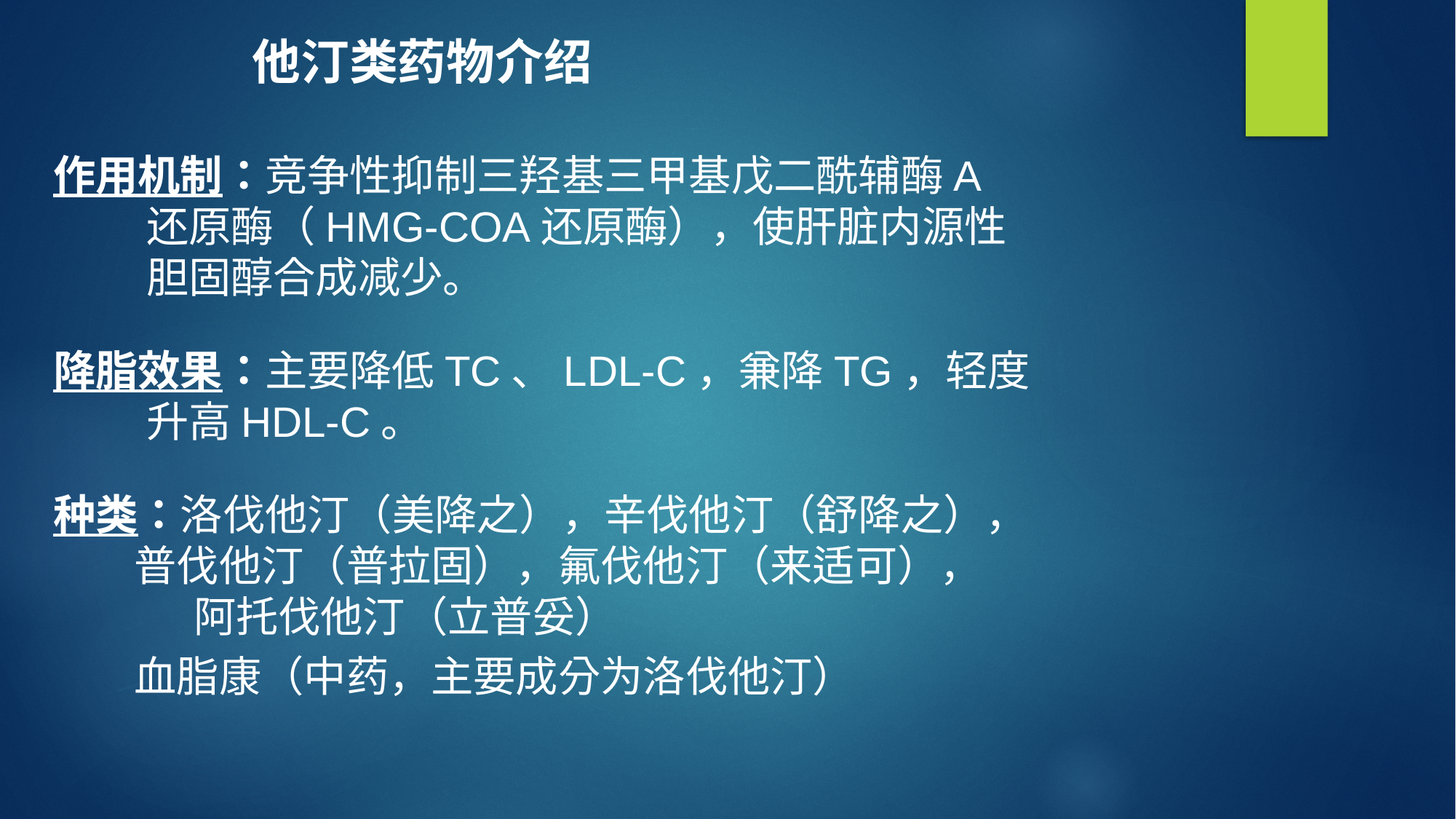

他汀类药物介绍
作用机制：竞争性抑制三羟基三甲基戊二酰辅酶A
       还原酶（HMG-COA还原酶），使肝脏内源性
       胆固醇合成减少。
降脂效果：主要降低TC、LDL-C，兼降TG，轻度
       升高HDL-C。
种类：洛伐他汀（美降之），辛伐他汀（舒降之），
      普伐他汀（普拉固），氟伐他汀（来适可），
           阿托伐他汀（立普妥）
      血脂康（中药，主要成分为洛伐他汀）